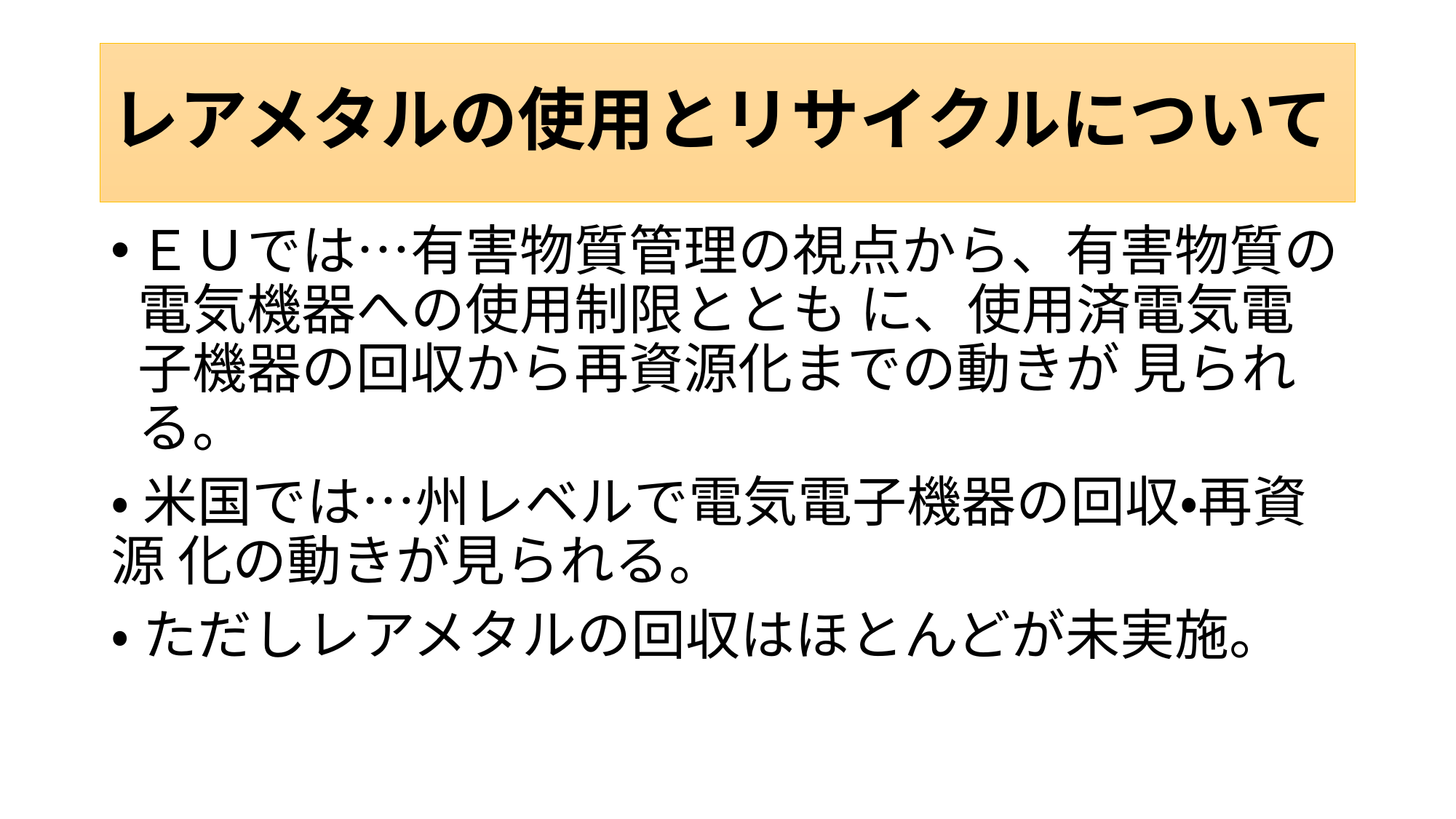

# レアメタルの使用とリサイクルについて
ＥＵでは…有害物質管理の視点から、有害物質の電気機器への使用制限ととも に、使用済電気電子機器の回収から再資源化までの動きが 見られる。
•米国では…州レベルで電気電子機器の回収・再資源 化の動きが見られる。
•ただしレアメタルの回収はほとんどが未実施。